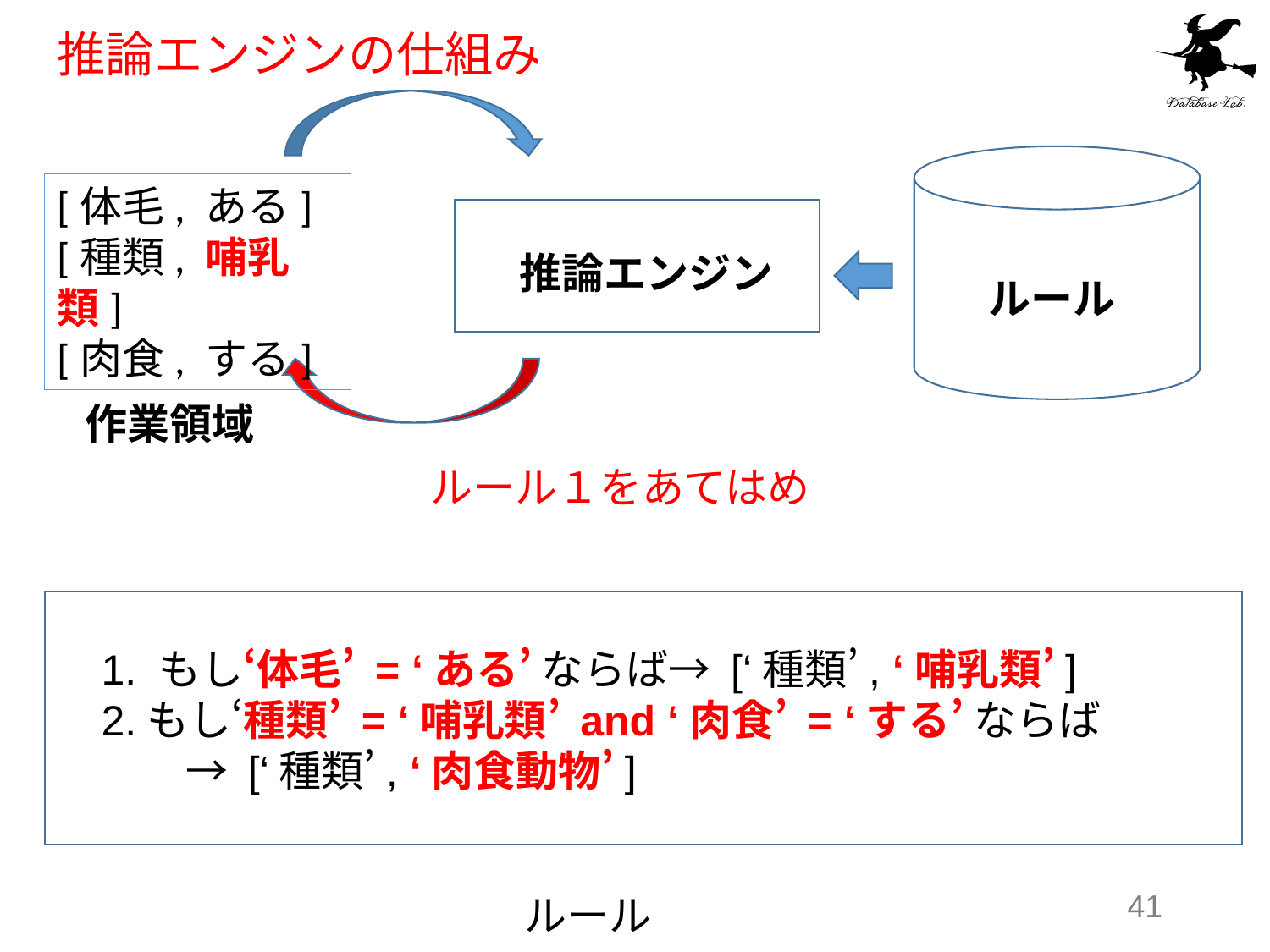

# 推論エンジンの仕組み

[体毛, ある]
[種類, 哺乳類]
[肉食, する]

推論エンジン

ルール

作業領域
ルール１をあてはめ

1. もし‘体毛’ = ‘ある’ ならば→ [‘種類’, ‘哺乳類’]
2.もし‘種類’ = ‘哺乳類’ and ‘肉食’ = ‘する’ ならば
　　→ [‘種類’, ‘肉食動物’]
41
ルール